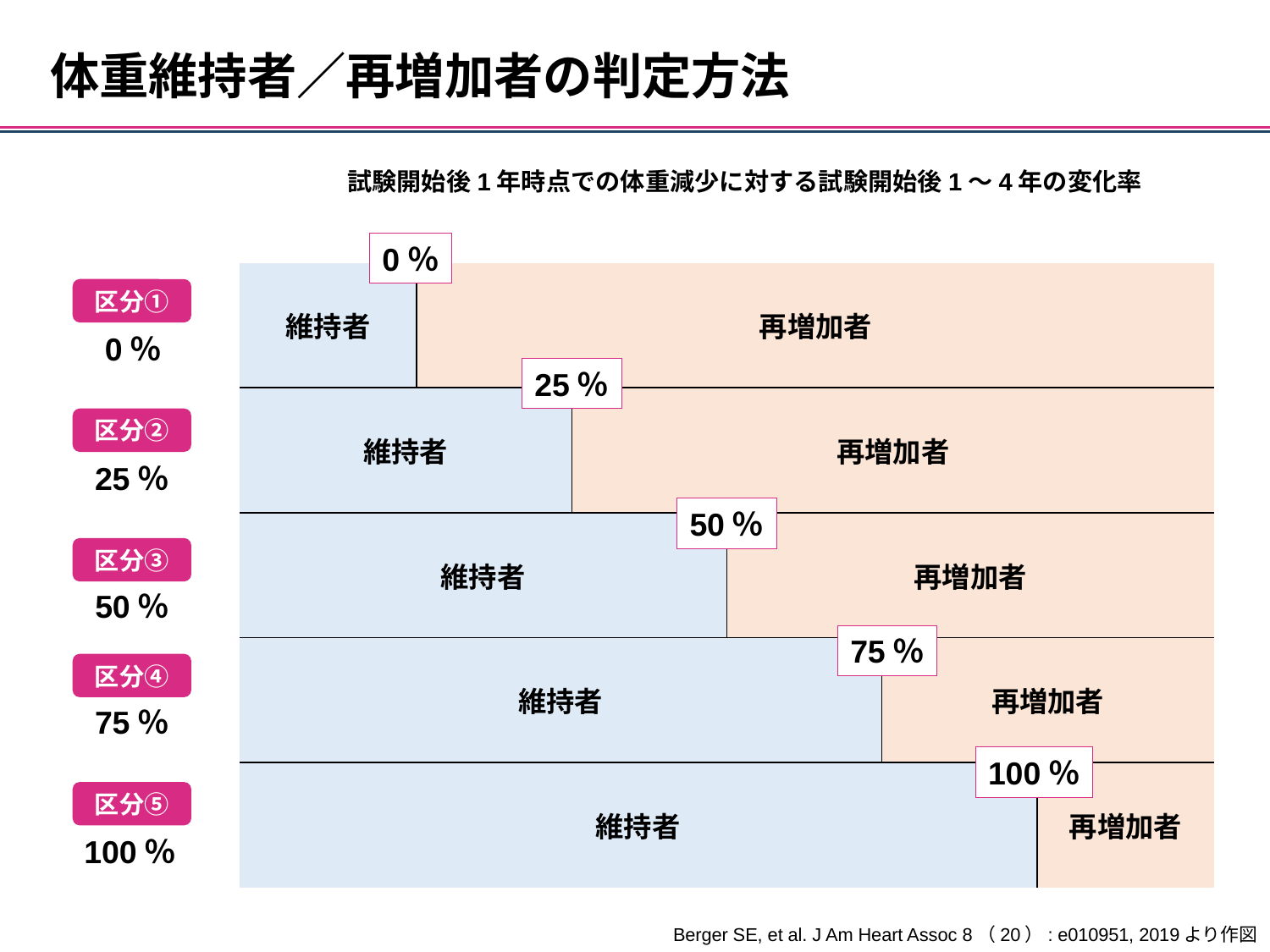

体重維持者／再増加者の判定方法
試験開始後1年時点での体重減少に対する試験開始後1～4年の変化率
|  |  |  |  |  |  |  |  |  |  |  |  |
| --- | --- | --- | --- | --- | --- | --- | --- | --- | --- | --- | --- |
| 維持者 |  | 再増加者 |  |  |  |  |  |  |  |  |  |
| 維持者 |  |  |  | 再増加者 |  |  |  |  |  |  |  |
| 維持者 |  |  |  |  |  | 再増加者 |  |  |  |  |  |
| 維持者 |  |  |  |  |  |  |  | 再増加者 |  |  |  |
| 維持者 |  |  |  |  |  |  |  |  |  | 再増加者 |  |
0％
区分①
0％
25％
区分②
25％
50％
区分③
50％
75％
区分④
75％
100％
区分⑤
100％
Berger SE, et al. J Am Heart Assoc 8（20）: e010951, 2019より作図